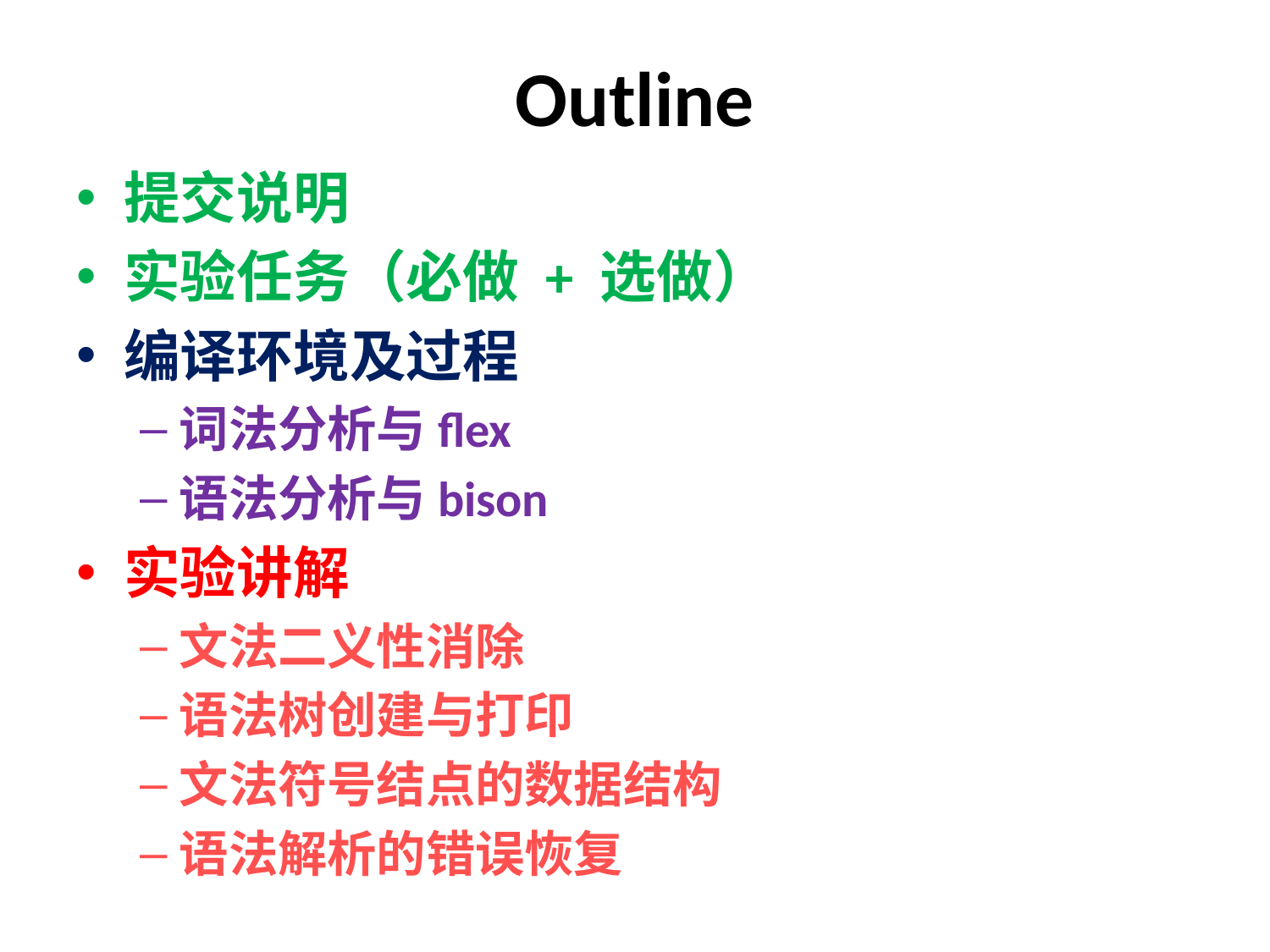

# Outline
提交说明
实验任务（必做 + 选做）
编译环境及过程
词法分析与flex
语法分析与bison
实验讲解
文法二义性消除
语法树创建与打印
文法符号结点的数据结构
语法解析的错误恢复